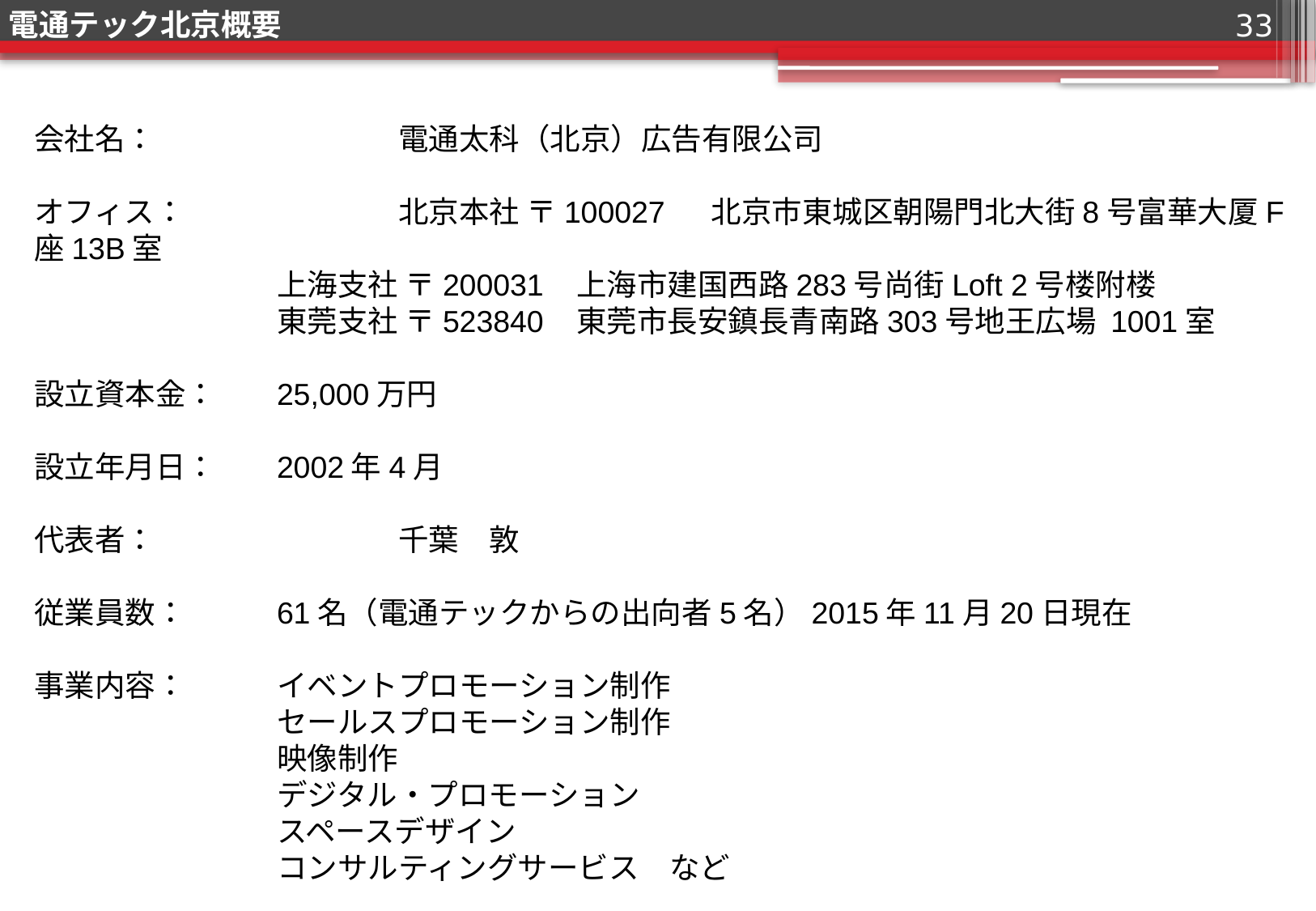

電通テック北京概要
33
会社名： 		電通太科（北京）広告有限公司

オフィス： 		北京本社 〒100027 　北京市東城区朝陽門北大街8号富華大厦F座13B室
　　　　　  	上海支社 〒200031   上海市建国西路283号尚街Loft 2号楼附楼
　　　　　  	東莞支社 〒523840   東莞市長安鎮長青南路303号地王広場 1001室

設立資本金： 	25,000万円

設立年月日： 	2002年4月

代表者：		千葉　敦

従業員数： 	61名（電通テックからの出向者5名）2015年11月20日現在

事業内容：	イベントプロモーション制作
　　　　　　　	セールスプロモーション制作
　　　　　　　	映像制作
　　　　　　　	デジタル・プロモーション
　　　　　　　	スペースデザイン
　　　　　　　	コンサルティングサービス　など